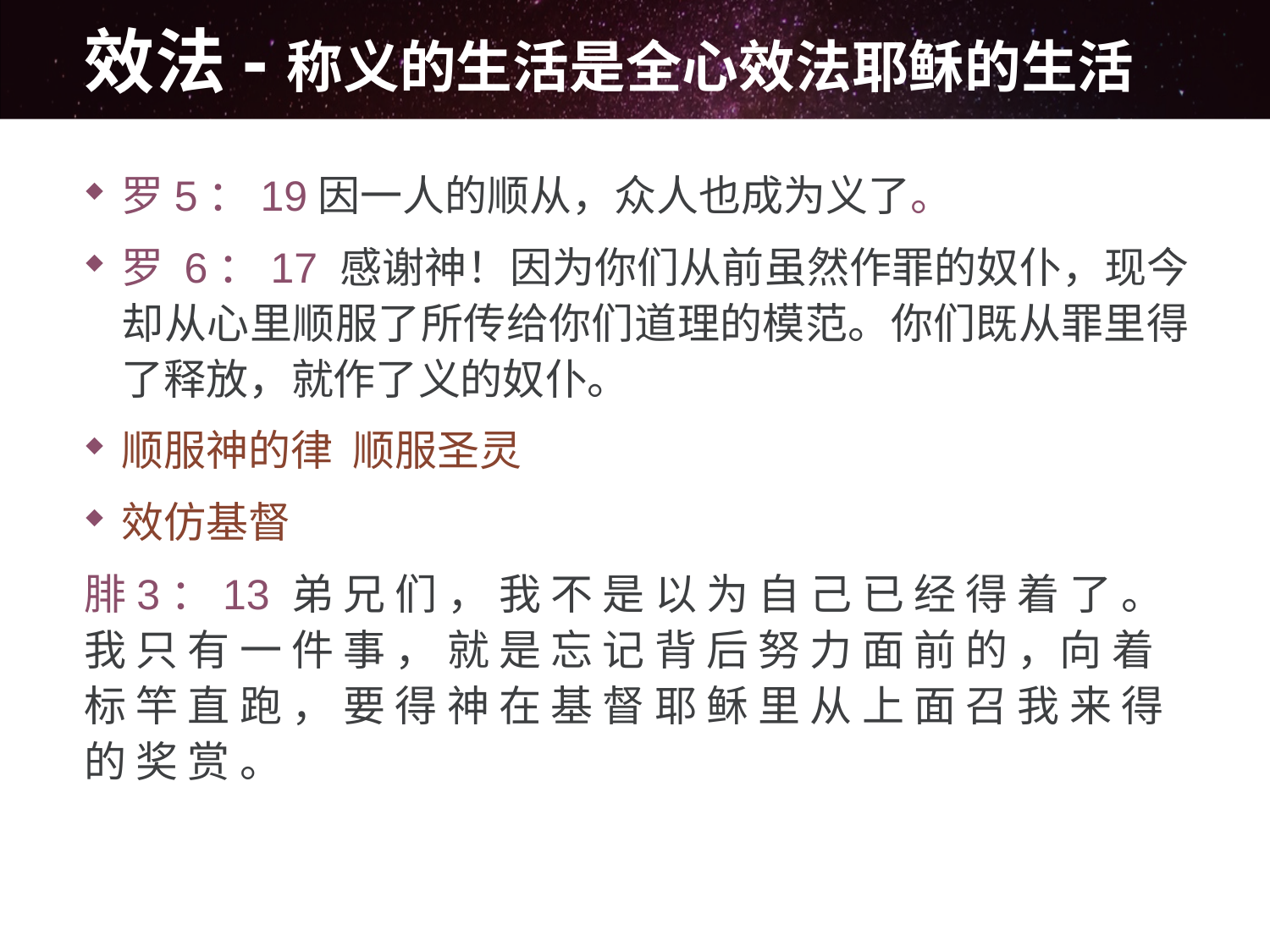

# 效法-称义的生活是全心效法耶稣的生活
罗5：19因一人的顺从，众人也成为义了。
罗 6：17 感谢神！因为你们从前虽然作罪的奴仆，现今却从心里顺服了所传给你们道理的模范。你们既从罪里得了释放，就作了义的奴仆。
顺服神的律  顺服圣灵
效仿基督
腓3：13 弟 兄 们 ， 我 不 是 以 为 自 己 已 经 得 着 了 。 我 只 有 一 件 事 ， 就 是 忘 记 背 后 努 力 面 前 的 ，向 着 标 竿 直 跑 ， 要 得 神 在 基 督 耶 稣 里 从 上 面 召 我 来 得 的 奖 赏 。